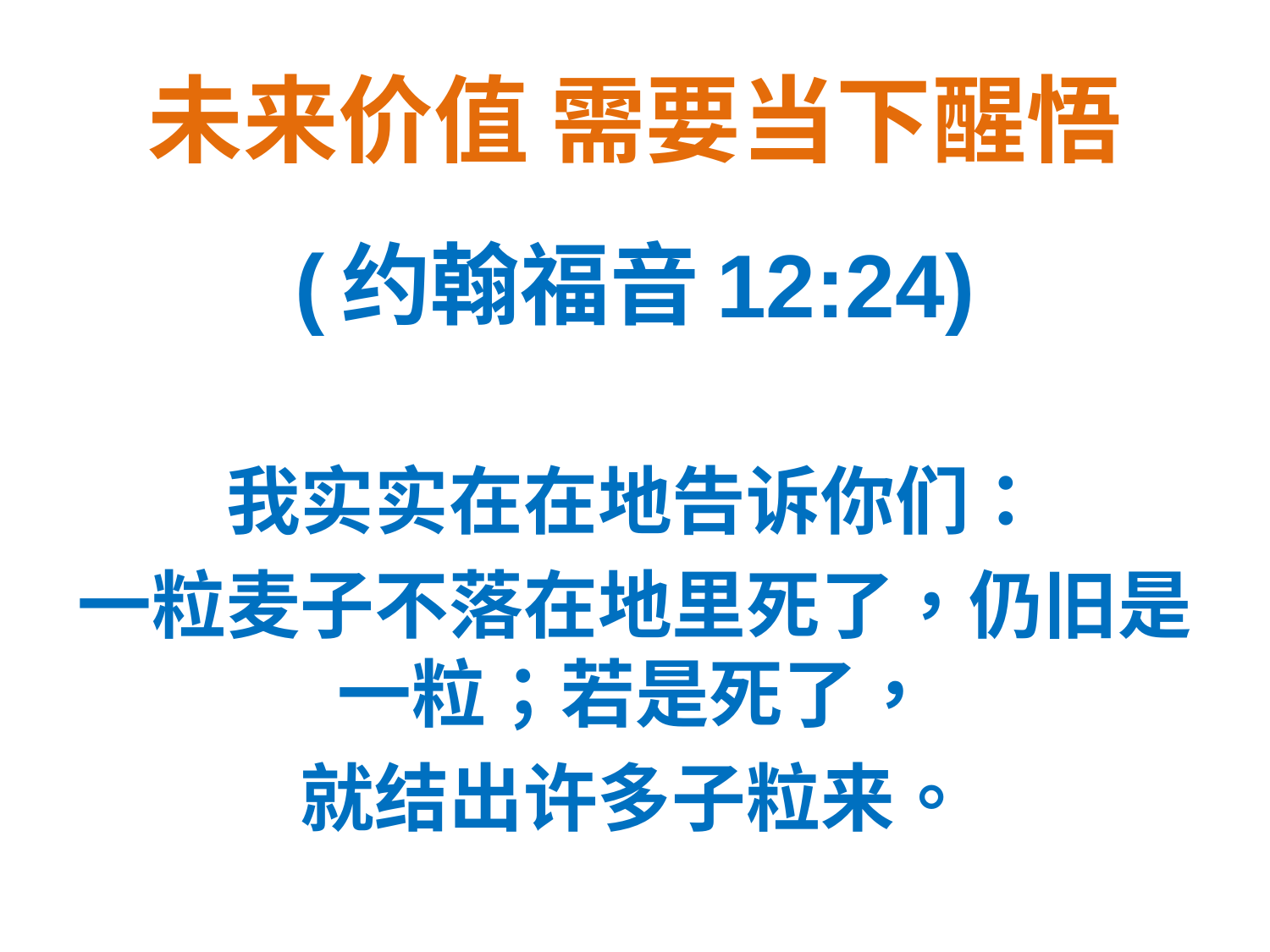

# 未来价值 需要当下醒悟
(约翰福音12:24)

我实实在在地告诉你们：
一粒麦子不落在地里死了，仍旧是一粒；若是死了，
就结出许多子粒来。